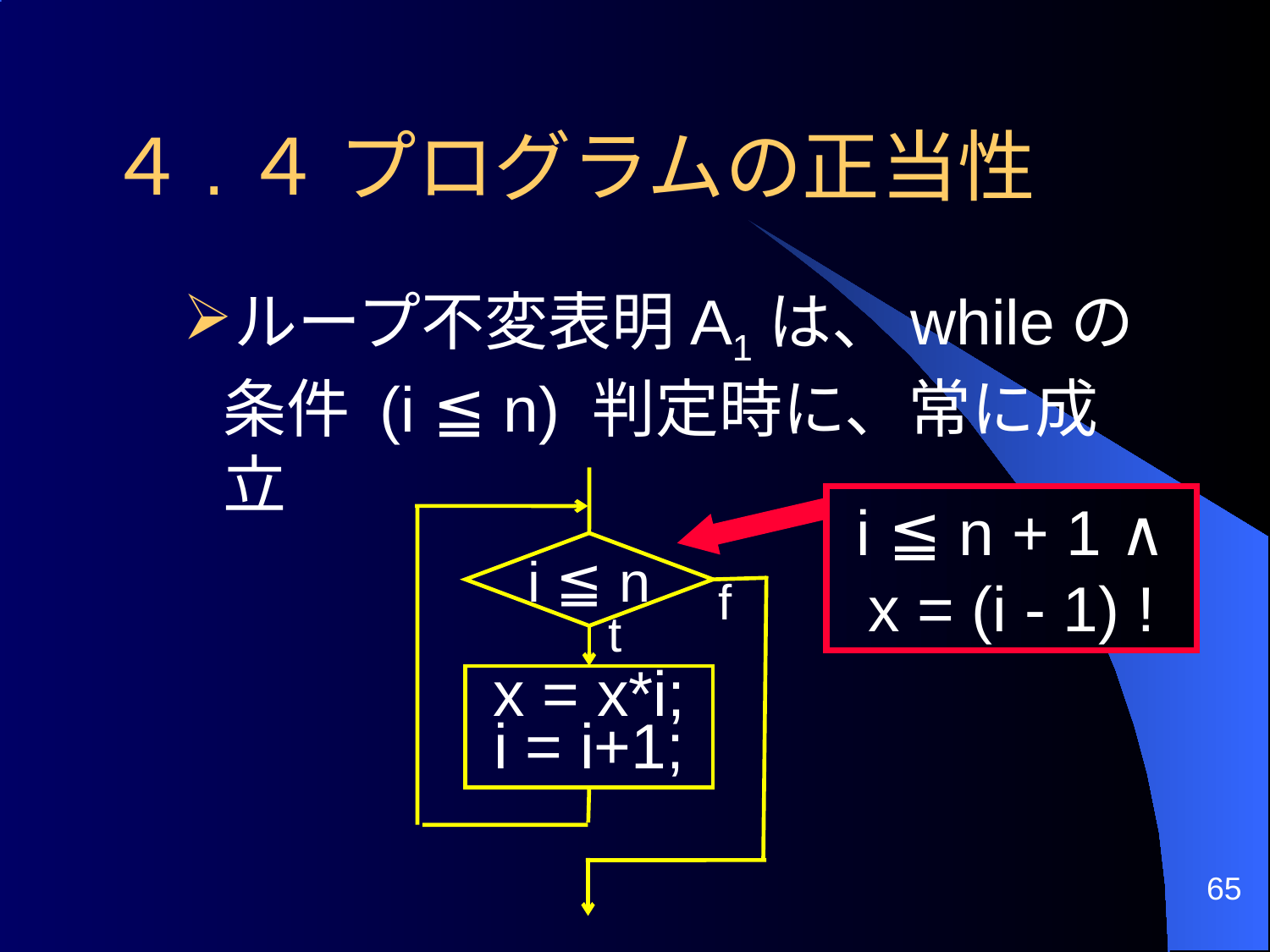

# ４.４ プログラムの正当性
ループ不変表明A1は、whileの条件 (i ≦ n) 判定時に、常に成立

i ≦ n
f

t
x = x*i;
i = i+1;

i ≦ n + 1 ∧ x = (i - 1) !

65